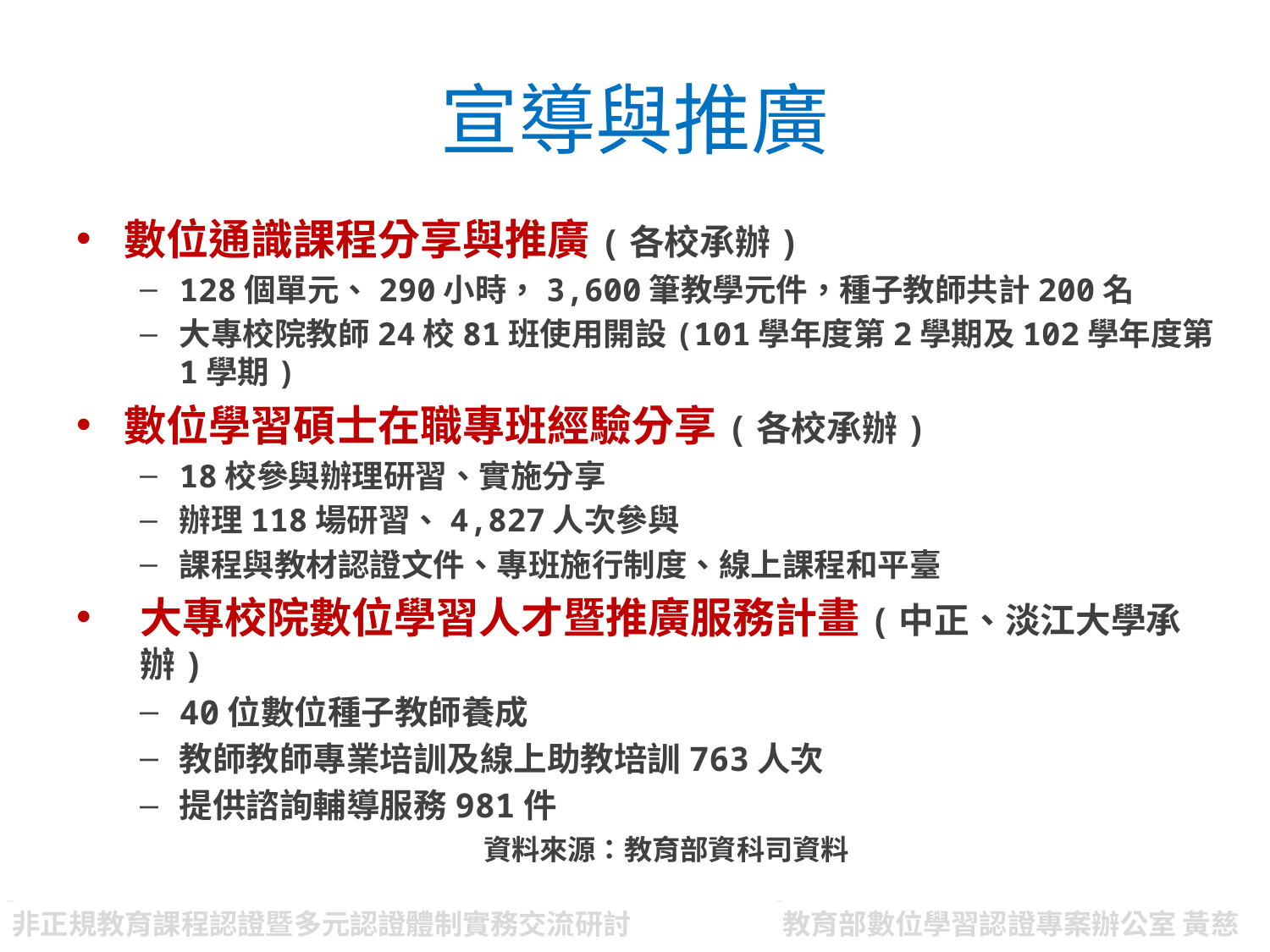

# 宣導與推廣
數位通識課程分享與推廣(各校承辦)
128個單元、290小時，3,600筆教學元件，種子教師共計200名
大專校院教師24校81班使用開設(101學年度第2學期及102學年度第1學期)
數位學習碩士在職專班經驗分享(各校承辦)
18校參與辦理研習、實施分享
辦理118場研習、4,827人次參與
課程與教材認證文件、專班施行制度、線上課程和平臺
大專校院數位學習人才暨推廣服務計畫(中正、淡江大學承辦)
40位數位種子教師養成
教師教師專業培訓及線上助教培訓763人次
提供諮詢輔導服務981件

資料來源：教育部資科司資料
非正規教育課程認證暨多元認證體制實務交流研討
教育部數位學習認證專案辦公室 黃慈